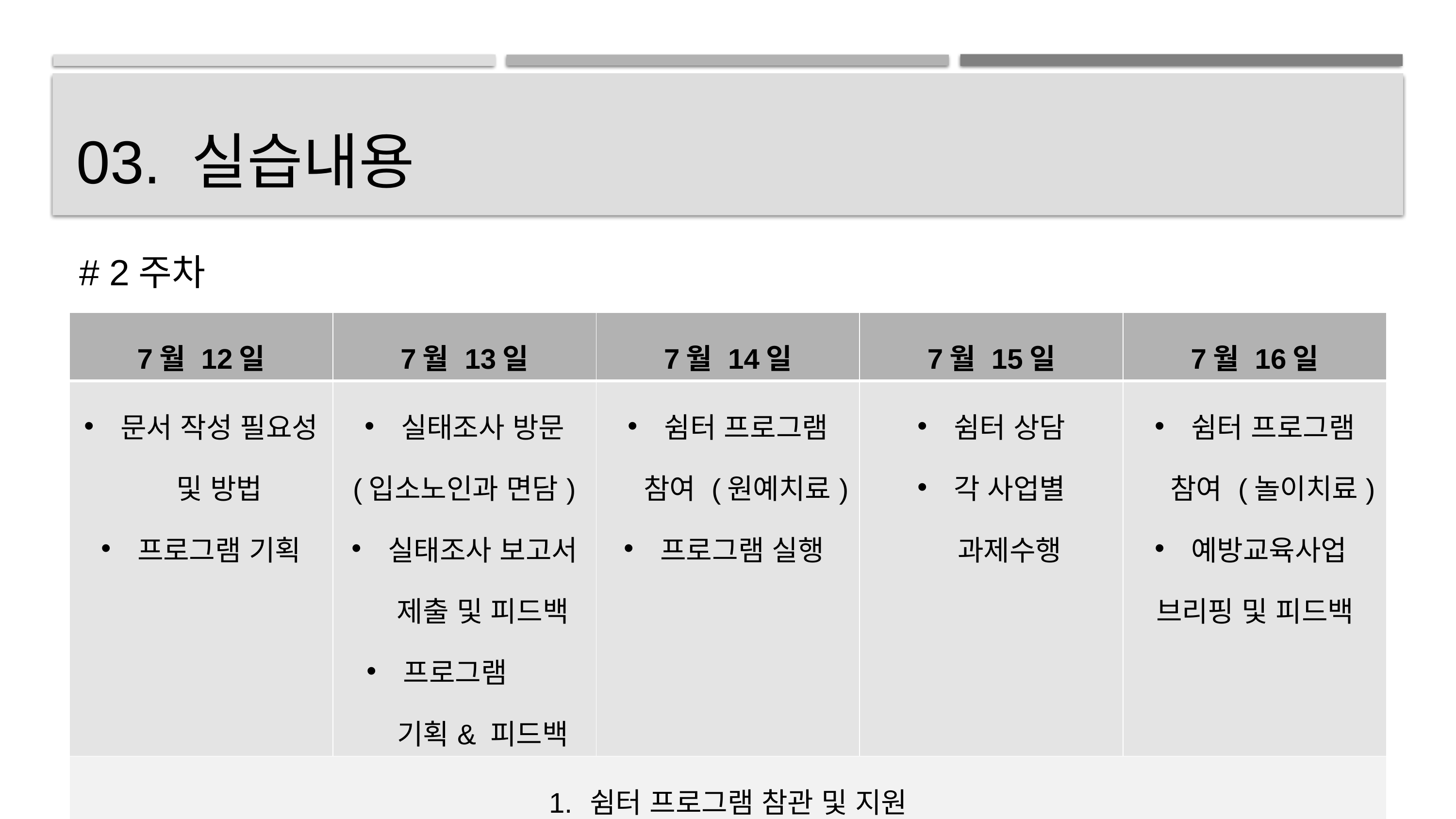

# 03. 실습내용
# 2주차
| 7월 12일 | 7월 13일 | 7월 14일 | 7월 15일 | 7월 16일 |
| --- | --- | --- | --- | --- |
| 문서 작성 필요성 및 방법 프로그램 기획 | 실태조사 방문 (입소노인과 면담) 실태조사 보고서 제출 및 피드백 프로그램 기획& 피드백 | 쉼터 프로그램 참여 (원예치료) 프로그램 실행 | 쉼터 상담 각 사업별 과제수행 | 쉼터 프로그램 참여 (놀이치료) 예방교육사업 브리핑 및 피드백 |
| 쉼터 프로그램 참관 및 지원 타 기관(복지원) 방문 및 1:1면담 |  |  |  |  |